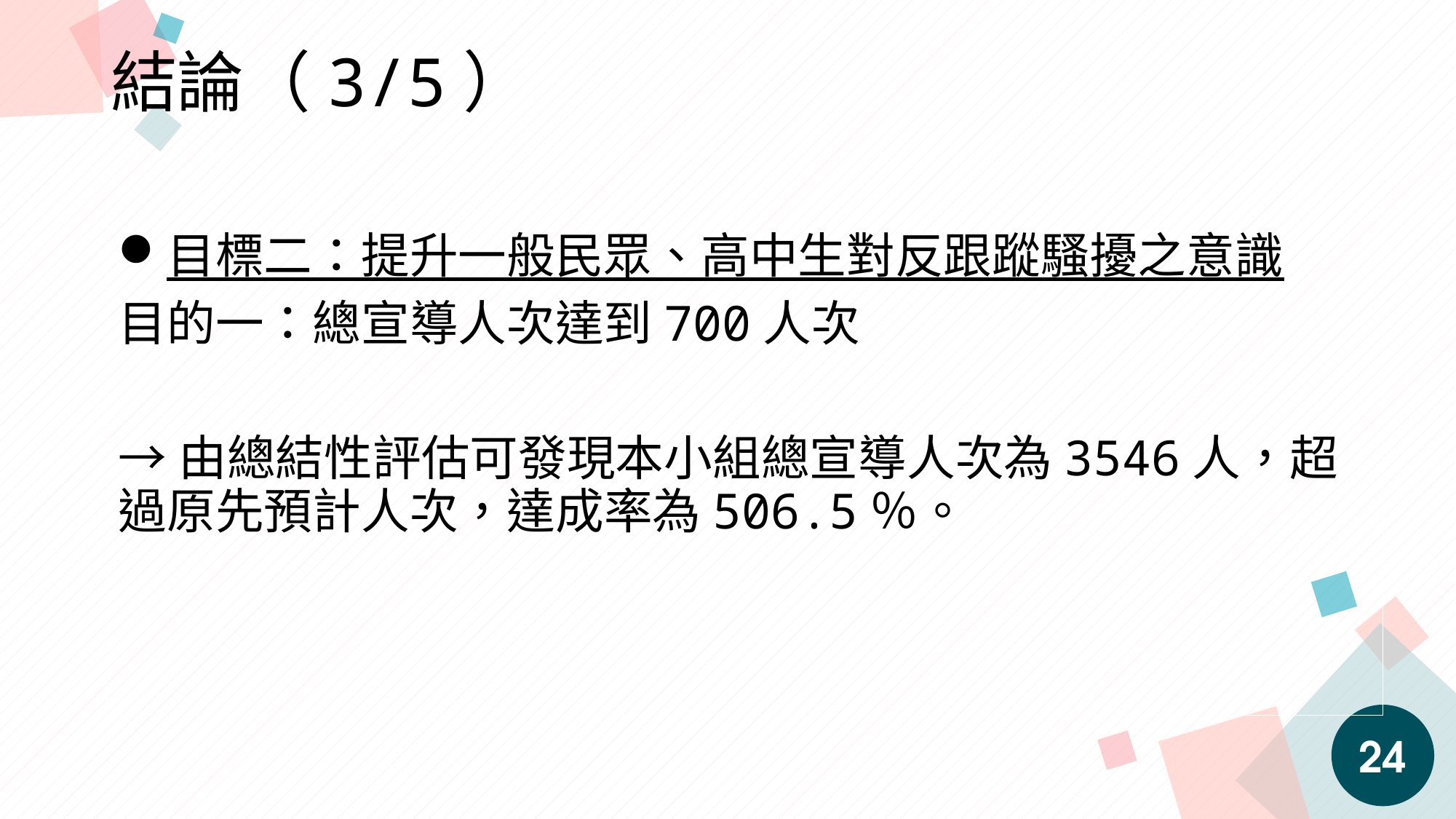

結論（3/5）

目標二：提升一般民眾、高中生對反跟蹤騷擾之意識
目的一：總宣導人次達到700人次

→由總結性評估可發現本小組總宣導人次為3546人，超過原先預計人次，達成率為506.5％。
24